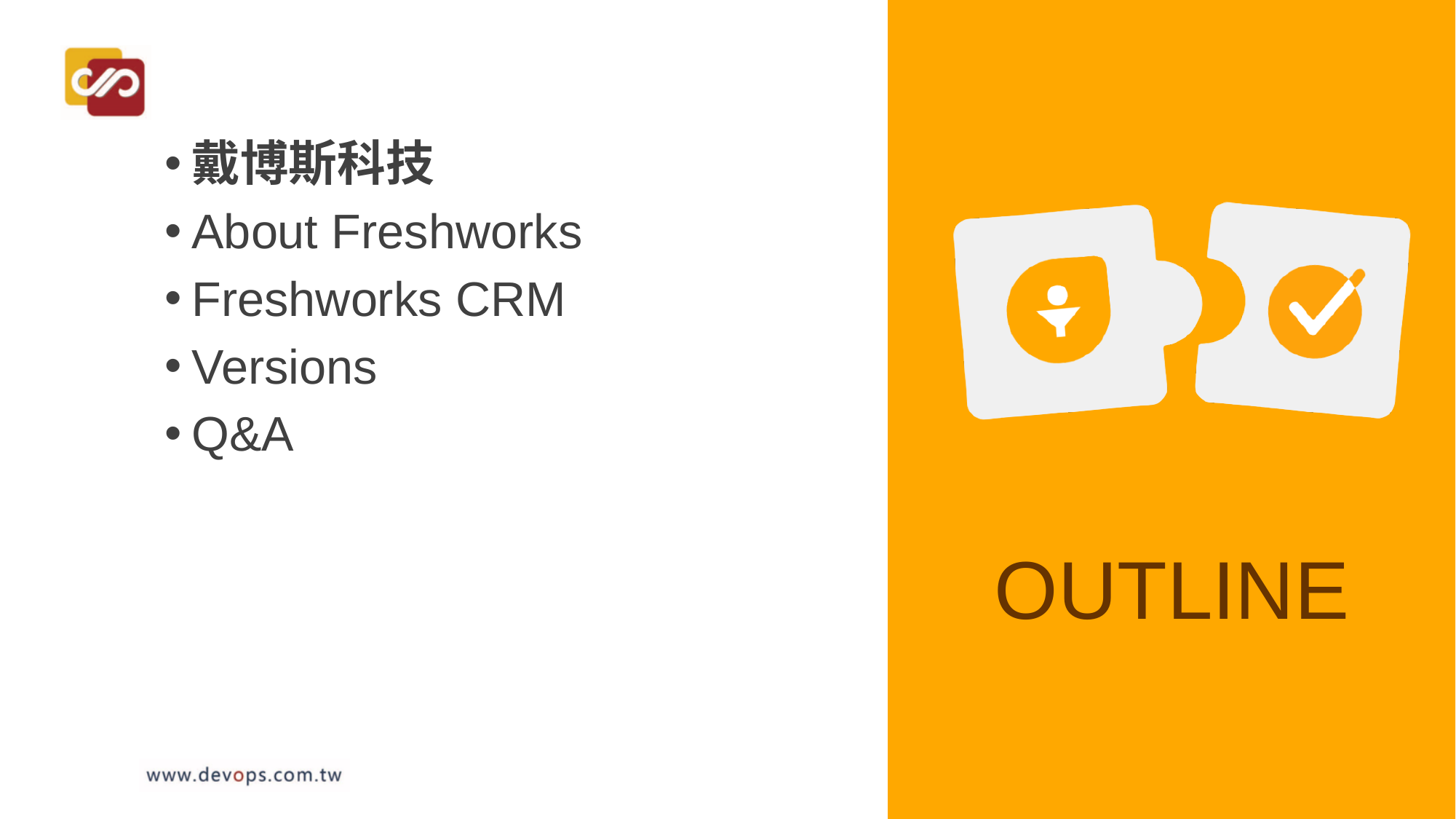

戴博斯科技
About Freshworks
Freshworks CRM
Versions
Q&A